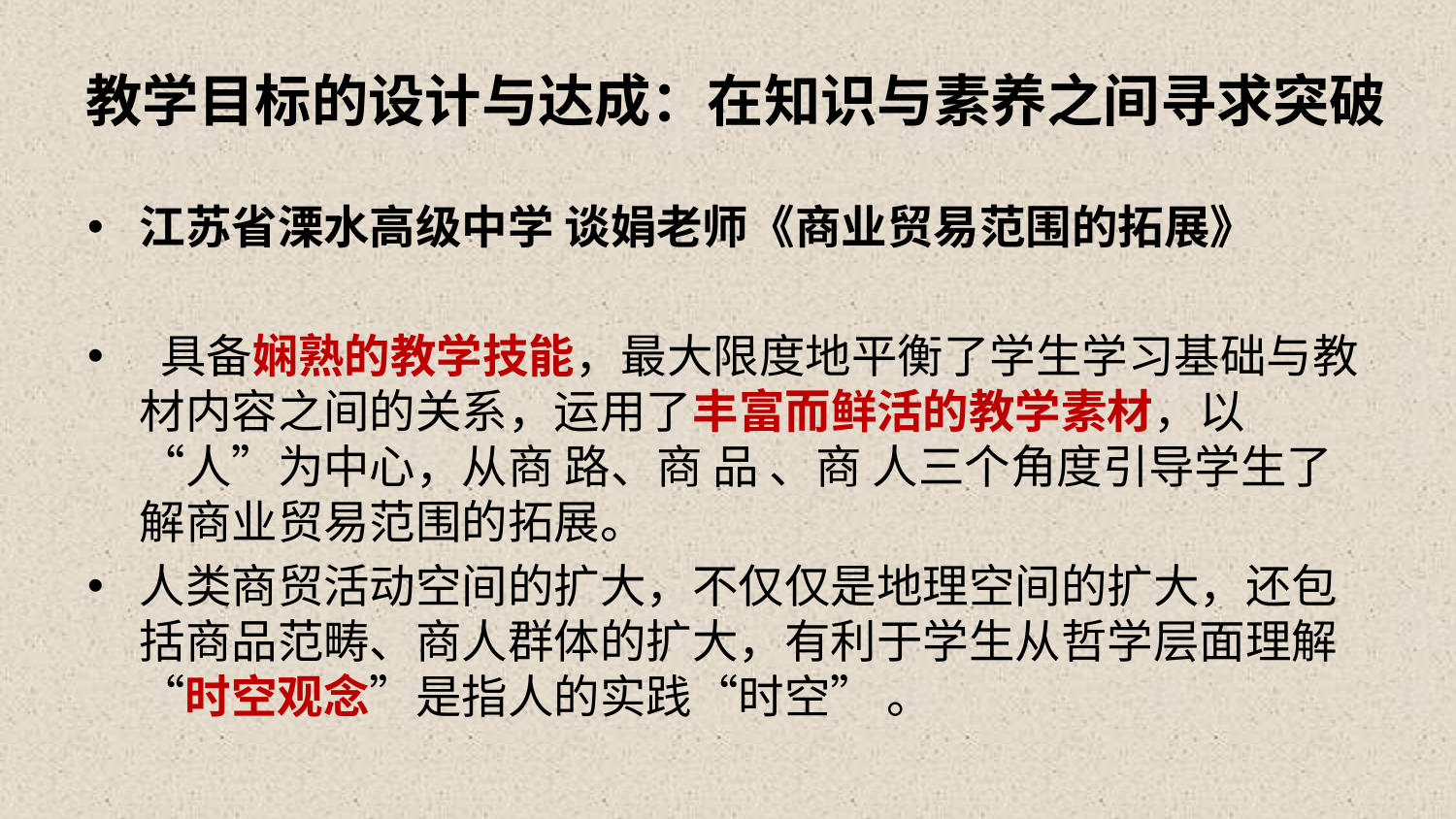

# 教学目标的设计与达成：在知识与素养之间寻求突破
江苏省溧水高级中学 谈娟老师《商业贸易范围的拓展》

 具备娴熟的教学技能，最大限度地平衡了学生学习基础与教材内容之间的关系，运用了丰富而鲜活的教学素材，以“人”为中心，从商 路、商 品 、商 人三个角度引导学生了解商业贸易范围的拓展。
人类商贸活动空间的扩大，不仅仅是地理空间的扩大，还包括商品范畴、商人群体的扩大，有利于学生从哲学层面理解“时空观念”是指人的实践“时空” 。